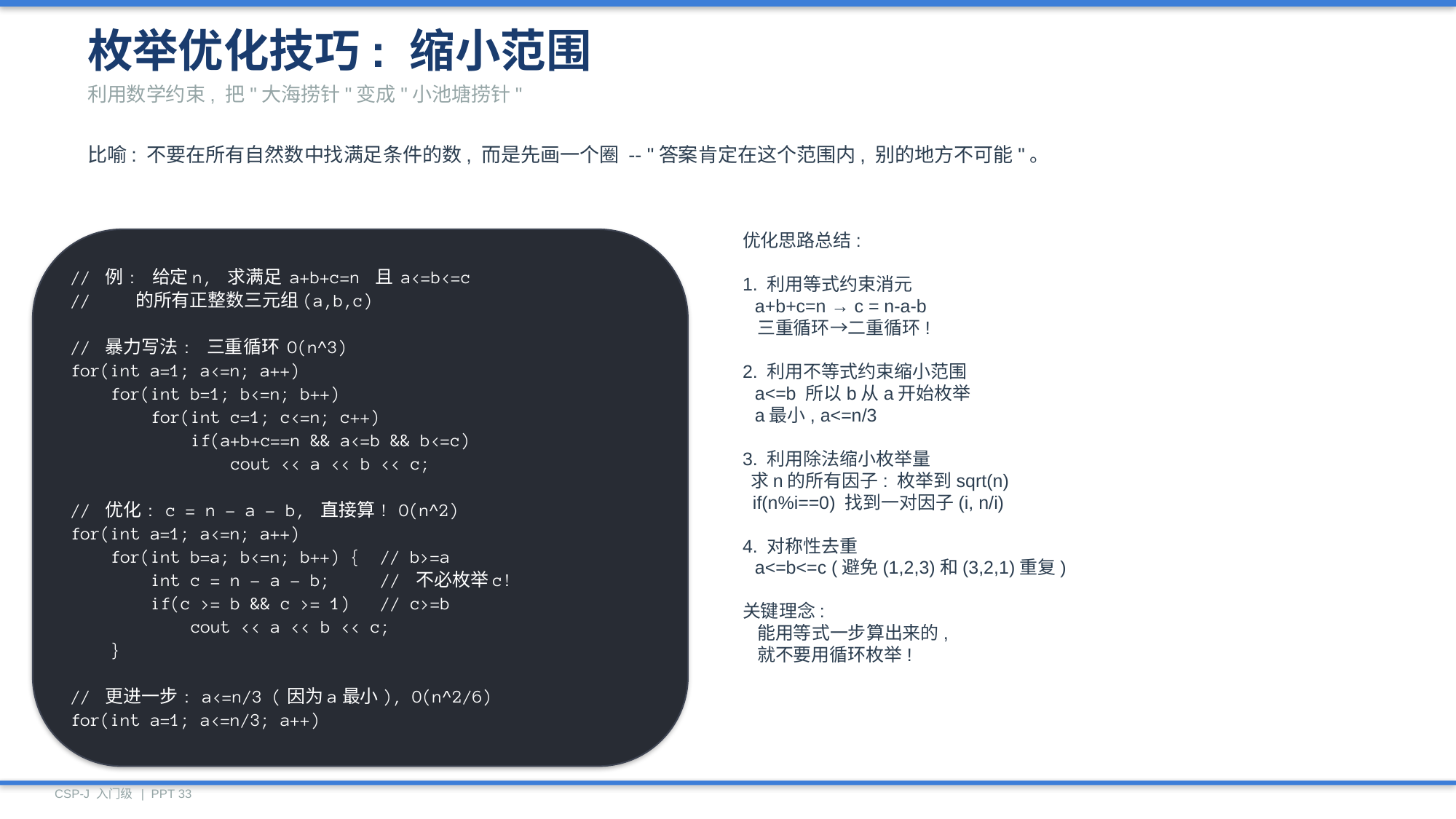

枚举优化技巧: 缩小范围
利用数学约束, 把"大海捞针"变成"小池塘捞针"
比喻: 不要在所有自然数中找满足条件的数, 而是先画一个圈 -- "答案肯定在这个范围内, 别的地方不可能"。
// 例: 给定n, 求满足 a+b+c=n 且 a<=b<=c
//    的所有正整数三元组(a,b,c)

// 暴力写法: 三重循环 O(n^3)
for(int a=1; a<=n; a++)
    for(int b=1; b<=n; b++)
        for(int c=1; c<=n; c++)
            if(a+b+c==n && a<=b && b<=c)
                cout << a << b << c;

// 优化: c = n - a - b, 直接算! O(n^2)
for(int a=1; a<=n; a++)
    for(int b=a; b<=n; b++) {  // b>=a
        int c = n - a - b;     // 不必枚举c!
        if(c >= b && c >= 1)   // c>=b
            cout << a << b << c;
    }

// 更进一步: a<=n/3 (因为a最小), O(n^2/6)
for(int a=1; a<=n/3; a++)
优化思路总结:
1. 利用等式约束消元
  a+b+c=n → c = n-a-b
  三重循环→二重循环!
2. 利用不等式约束缩小范围
  a<=b 所以b从a开始枚举
  a最小, a<=n/3
3. 利用除法缩小枚举量
  求n的所有因子: 枚举到sqrt(n)
  if(n%i==0) 找到一对因子(i, n/i)
4. 对称性去重
  a<=b<=c (避免(1,2,3)和(3,2,1)重复)
关键理念:
  能用等式一步算出来的,
  就不要用循环枚举!

CSP-J 入门级  |  PPT 33